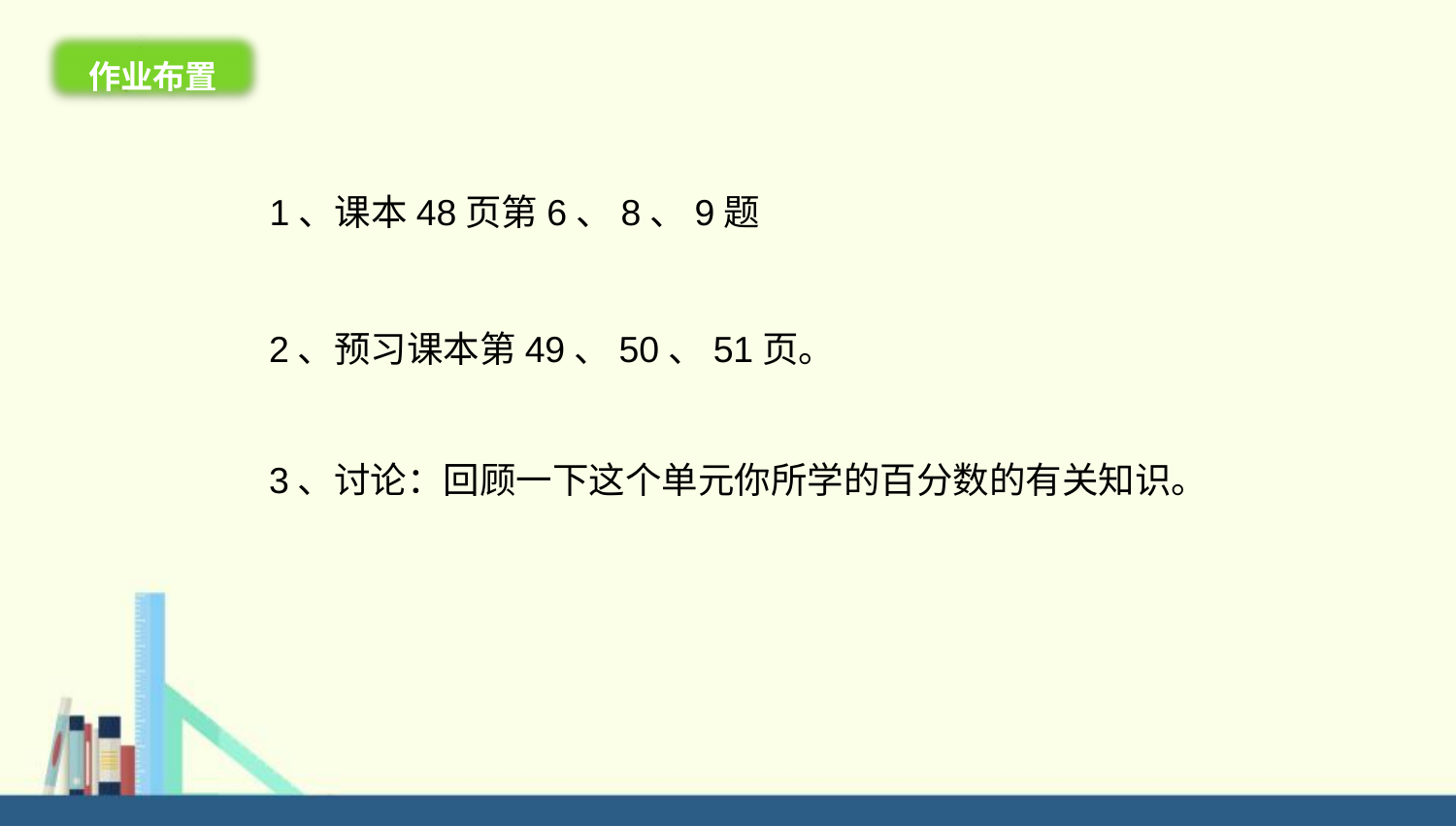

作业布置
1、课本48页第6、8、9题
2、预习课本第49、50、51页。

3、讨论：回顾一下这个单元你所学的百分数的有关知识。